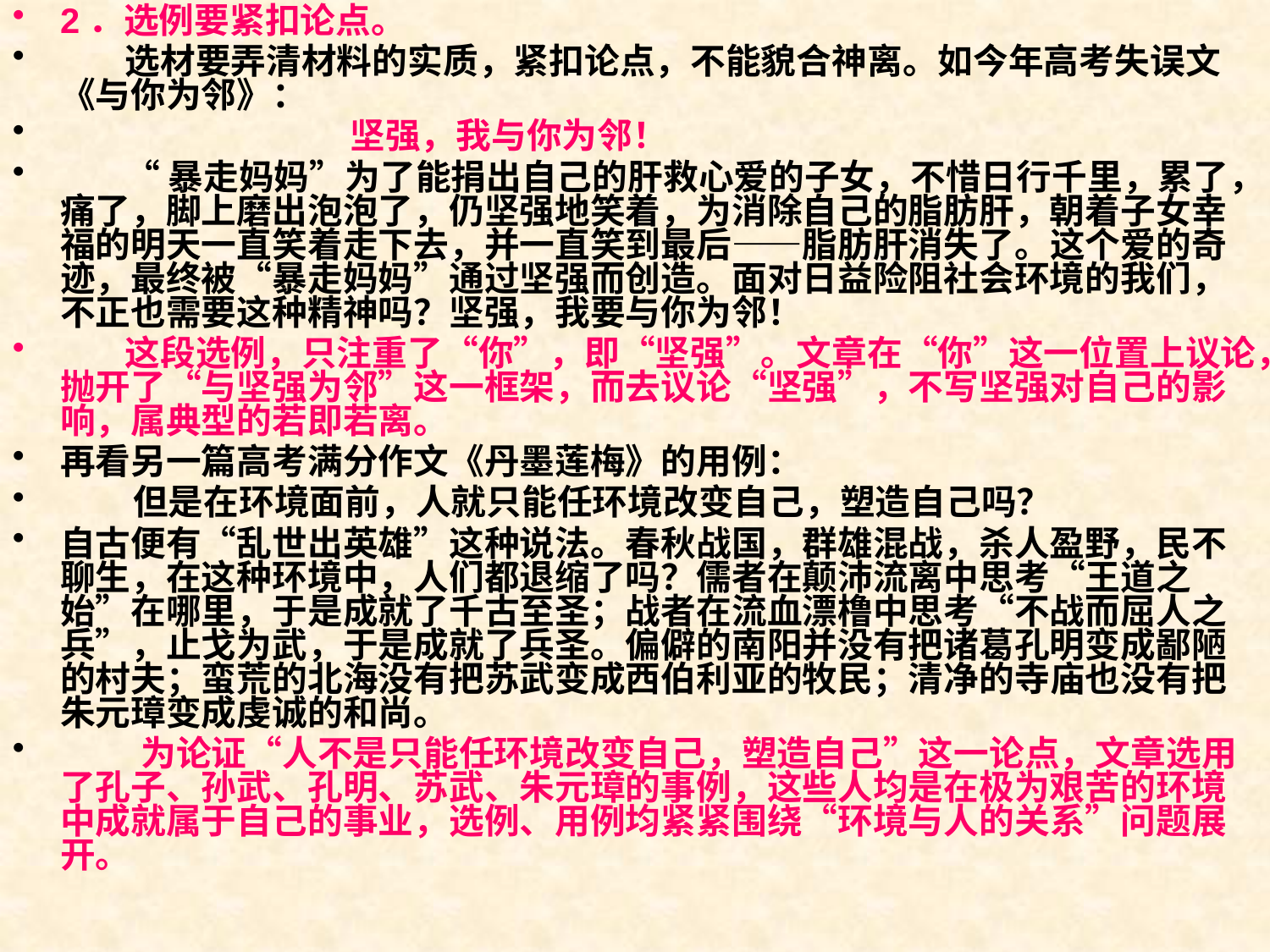

2．选例要紧扣论点。
       选材要弄清材料的实质，紧扣论点，不能貌合神离。如今年高考失误文《与你为邻》：
                                   坚强，我与你为邻！
        “暴走妈妈”为了能捐出自己的肝救心爱的子女，不惜日行千里，累了，痛了，脚上磨出泡泡了，仍坚强地笑着，为消除自己的脂肪肝，朝着子女幸福的明天一直笑着走下去，并一直笑到最后——脂肪肝消失了。这个爱的奇迹，最终被“暴走妈妈”通过坚强而创造。面对日益险阻社会环境的我们，不正也需要这种精神吗？坚强，我要与你为邻！
       这段选例，只注重了“你”，即“坚强”。文章在“你”这一位置上议论，抛开了“与坚强为邻”这一框架，而去议论“坚强”，不写坚强对自己的影响，属典型的若即若离。
再看另一篇高考满分作文《丹墨莲梅》的用例：
        但是在环境面前，人就只能任环境改变自己，塑造自己吗？
自古便有“乱世出英雄”这种说法。春秋战国，群雄混战，杀人盈野，民不聊生，在这种环境中，人们都退缩了吗？儒者在颠沛流离中思考“王道之始”在哪里，于是成就了千古至圣；战者在流血漂橹中思考“不战而屈人之兵”，止戈为武，于是成就了兵圣。偏僻的南阳并没有把诸葛孔明变成鄙陋的村夫；蛮荒的北海没有把苏武变成西伯利亚的牧民；清净的寺庙也没有把朱元璋变成虔诚的和尚。
         为论证“人不是只能任环境改变自己，塑造自己”这一论点，文章选用了孔子、孙武、孔明、苏武、朱元璋的事例，这些人均是在极为艰苦的环境中成就属于自己的事业，选例、用例均紧紧围绕“环境与人的关系”问题展开。